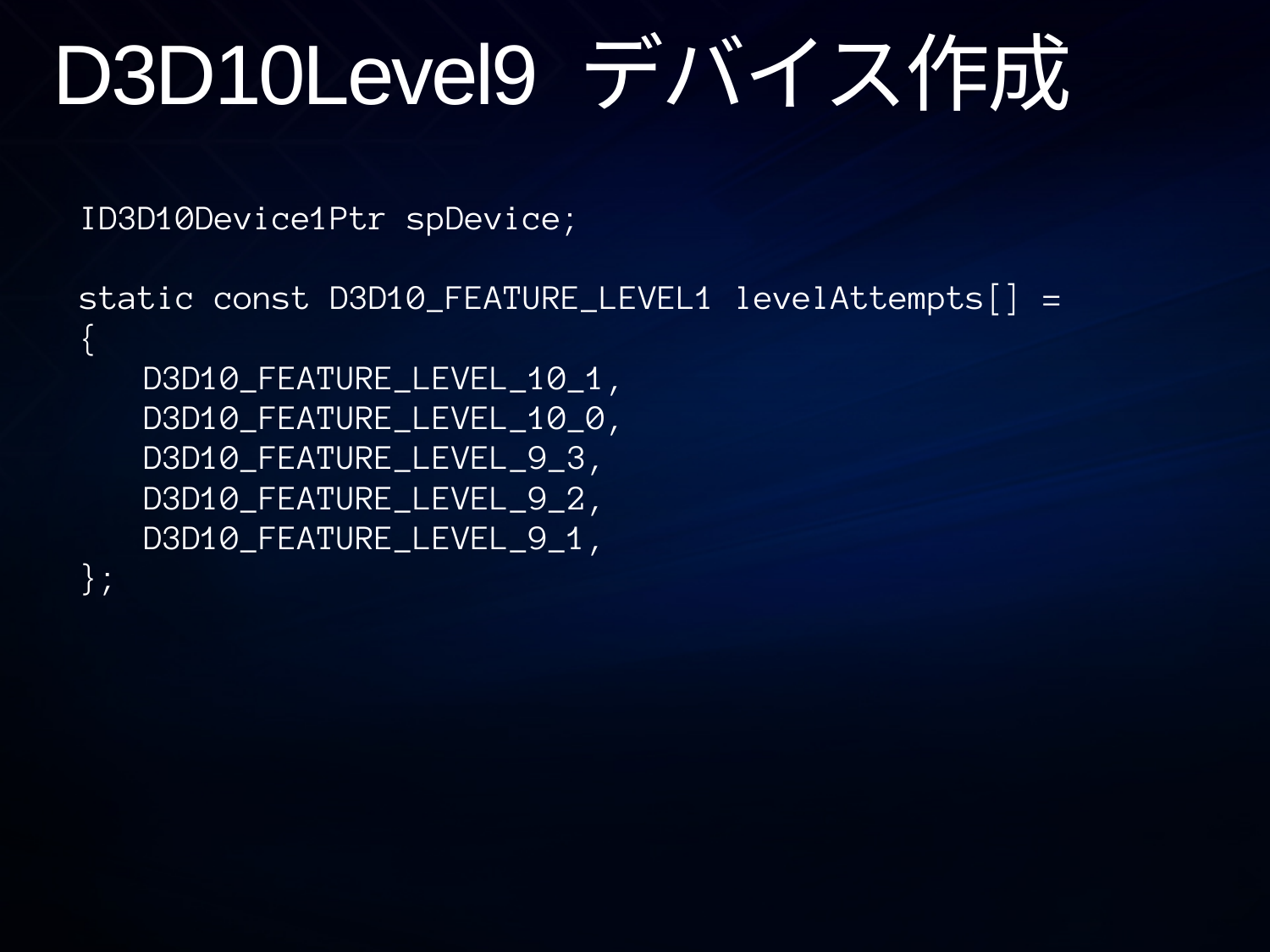

# D3D10Level9 デバイス作成
ID3D10Device1Ptr spDevice;

static const D3D10_FEATURE_LEVEL1 levelAttempts[] =
{
 	D3D10_FEATURE_LEVEL_10_1,
	D3D10_FEATURE_LEVEL_10_0,
 	D3D10_FEATURE_LEVEL_9_3,
 	D3D10_FEATURE_LEVEL_9_2,
	D3D10_FEATURE_LEVEL_9_1,
};